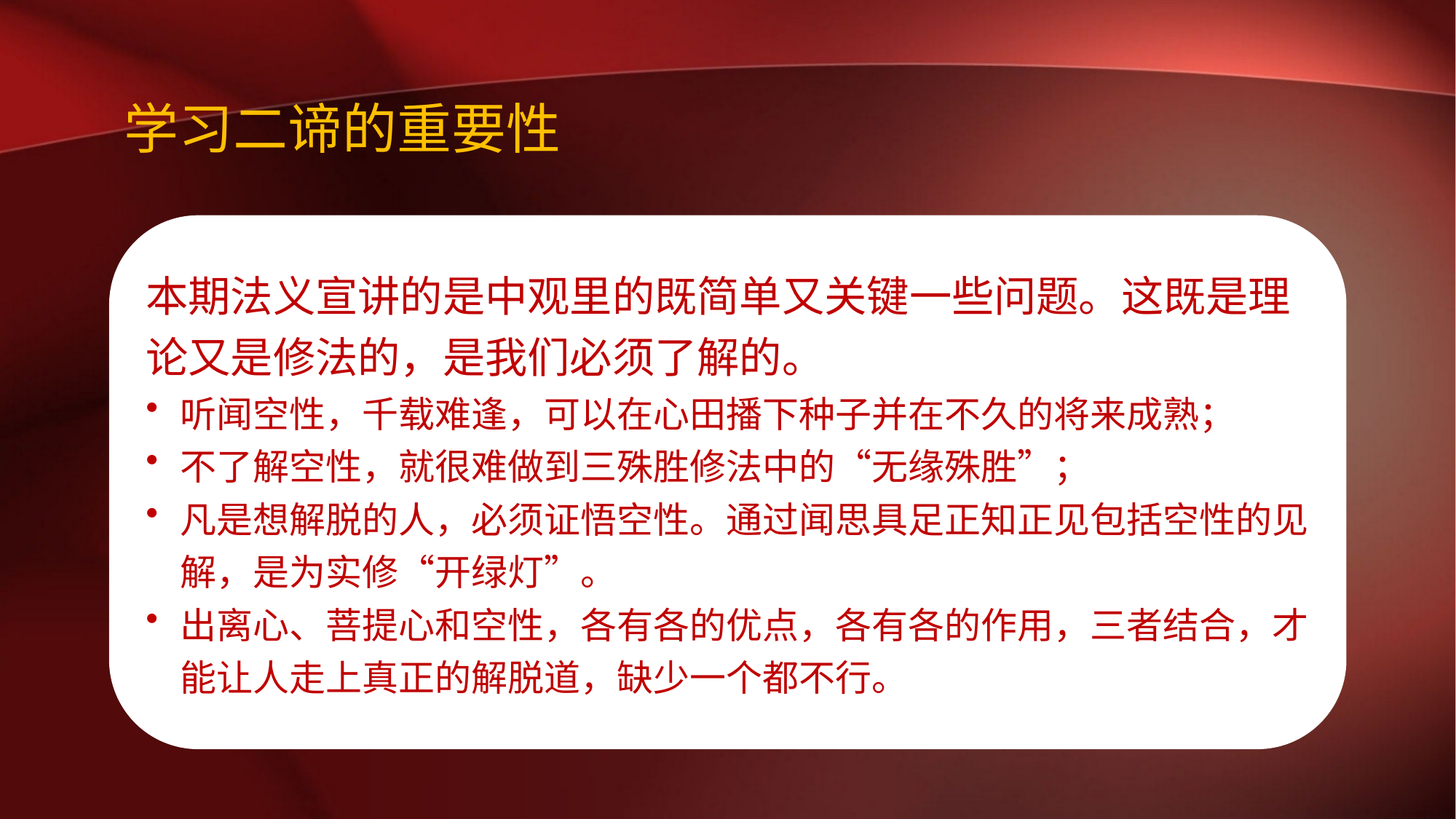

# 学习二谛的重要性
本期法义宣讲的是中观里的既简单又关键一些问题。这既是理论又是修法的，是我们必须了解的。
听闻空性，千载难逢，可以在心田播下种子并在不久的将来成熟；
不了解空性，就很难做到三殊胜修法中的“无缘殊胜”；
凡是想解脱的人，必须证悟空性。通过闻思具足正知正见包括空性的见解，是为实修“开绿灯”。
出离心、菩提心和空性，各有各的优点，各有各的作用，三者结合，才能让人走上真正的解脱道，缺少一个都不行。